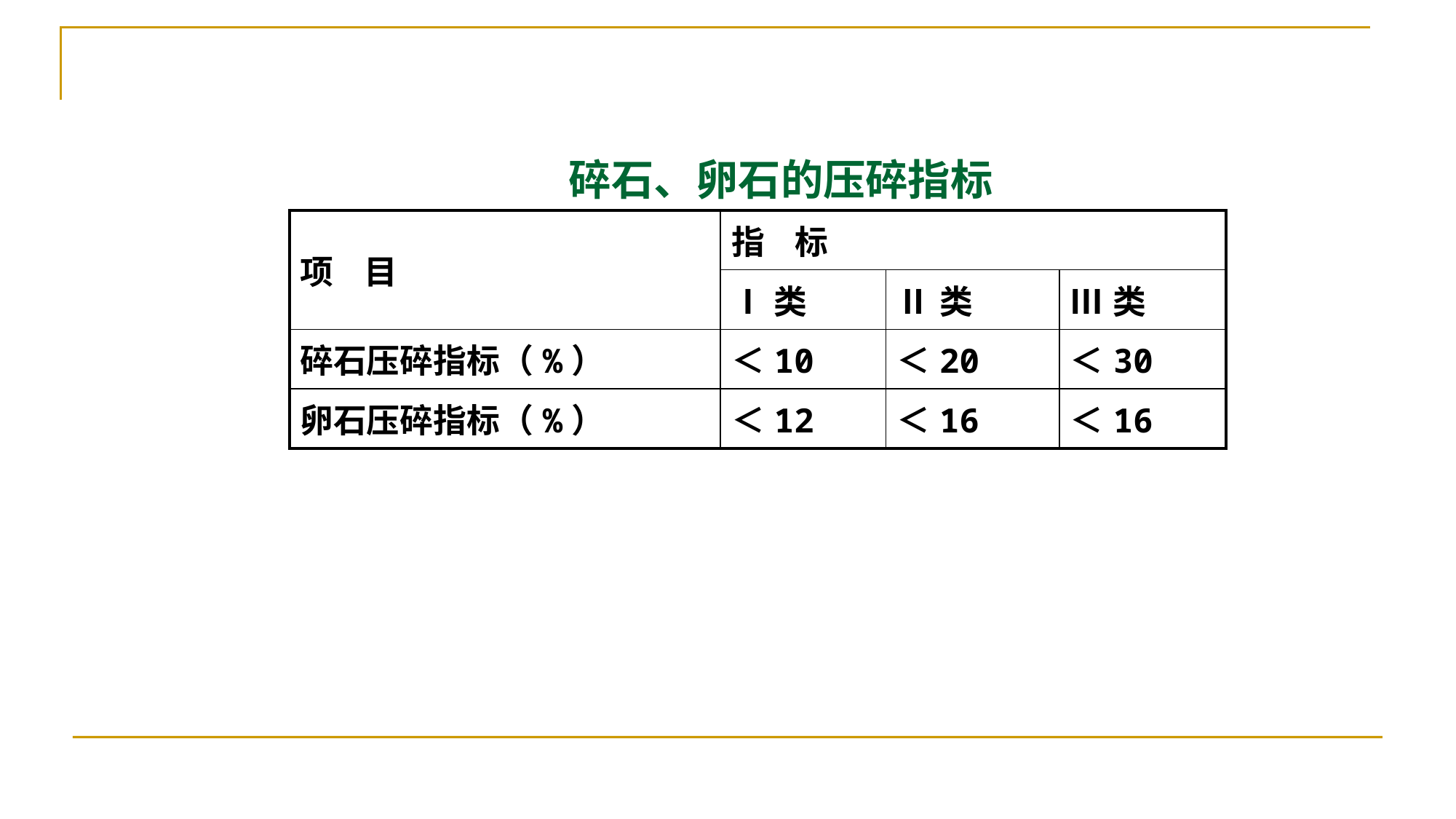

碎石、卵石的压碎指标
| 项 目 | 指 标 |  |  |
| --- | --- | --- | --- |
|  | Ⅰ类 | Ⅱ类 | Ⅲ类 |
| 碎石压碎指标（%） | ＜10 | ＜20 | ＜30 |
| 卵石压碎指标（%） | ＜12 | ＜16 | ＜16 |